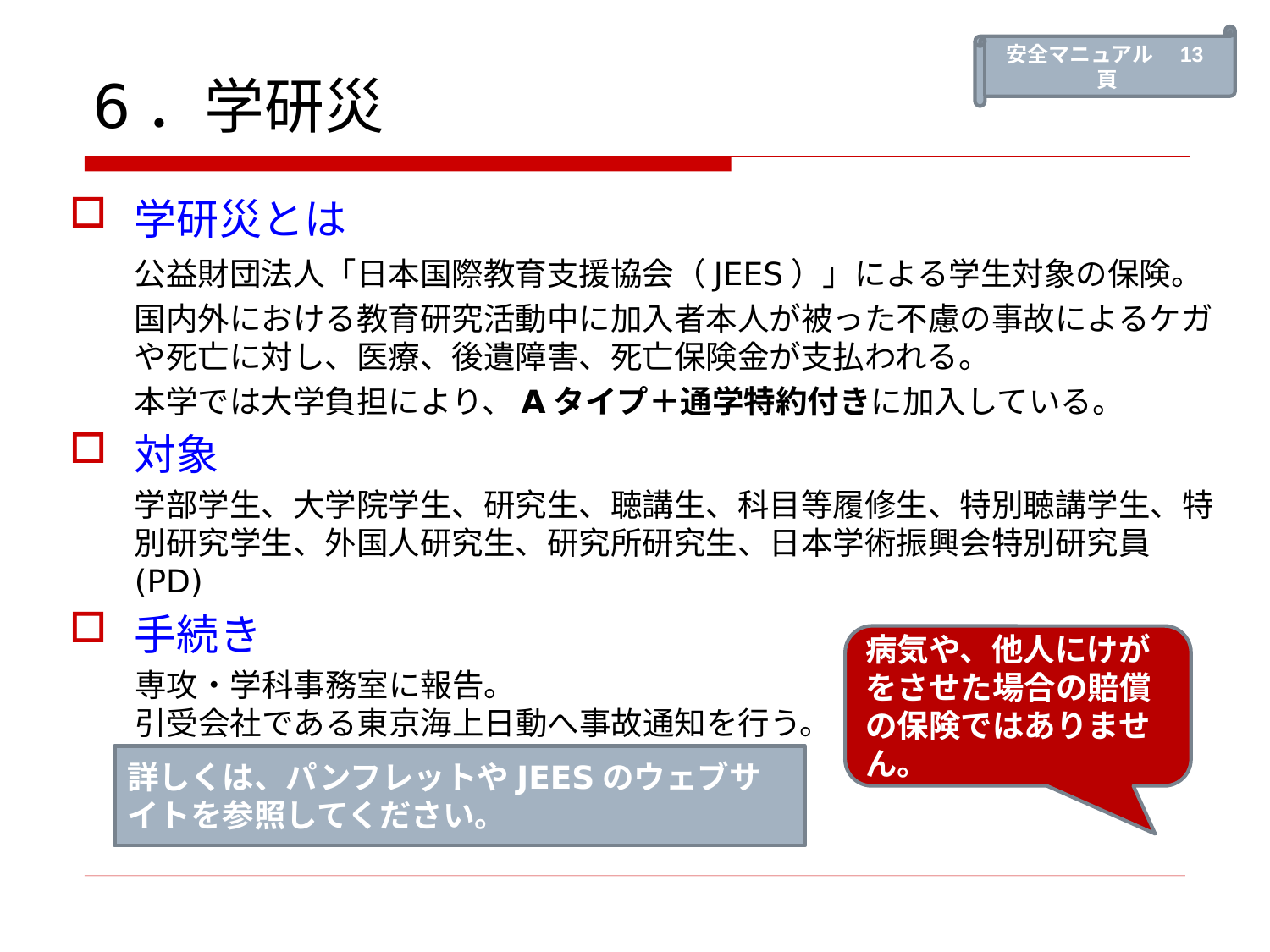

安全マニュアル　13頁
# 6．学研災
学研災とは
	公益財団法人「日本国際教育支援協会（JEES）」による学生対象の保険。
	国内外における教育研究活動中に加入者本人が被った不慮の事故によるケガや死亡に対し、医療、後遺障害、死亡保険金が支払われる。
	本学では大学負担により、Aタイプ＋通学特約付きに加入している。
対象
	学部学生、大学院学生、研究生、聴講生、科目等履修生、特別聴講学生、特別研究学生、外国人研究生、研究所研究生、日本学術振興会特別研究員(PD)
手続き
専攻・学科事務室に報告。
引受会社である東京海上日動へ事故通知を行う。

病気や、他人にけがをさせた場合の賠償の保険ではありません。
詳しくは、パンフレットやJEESのウェブサイトを参照してください。